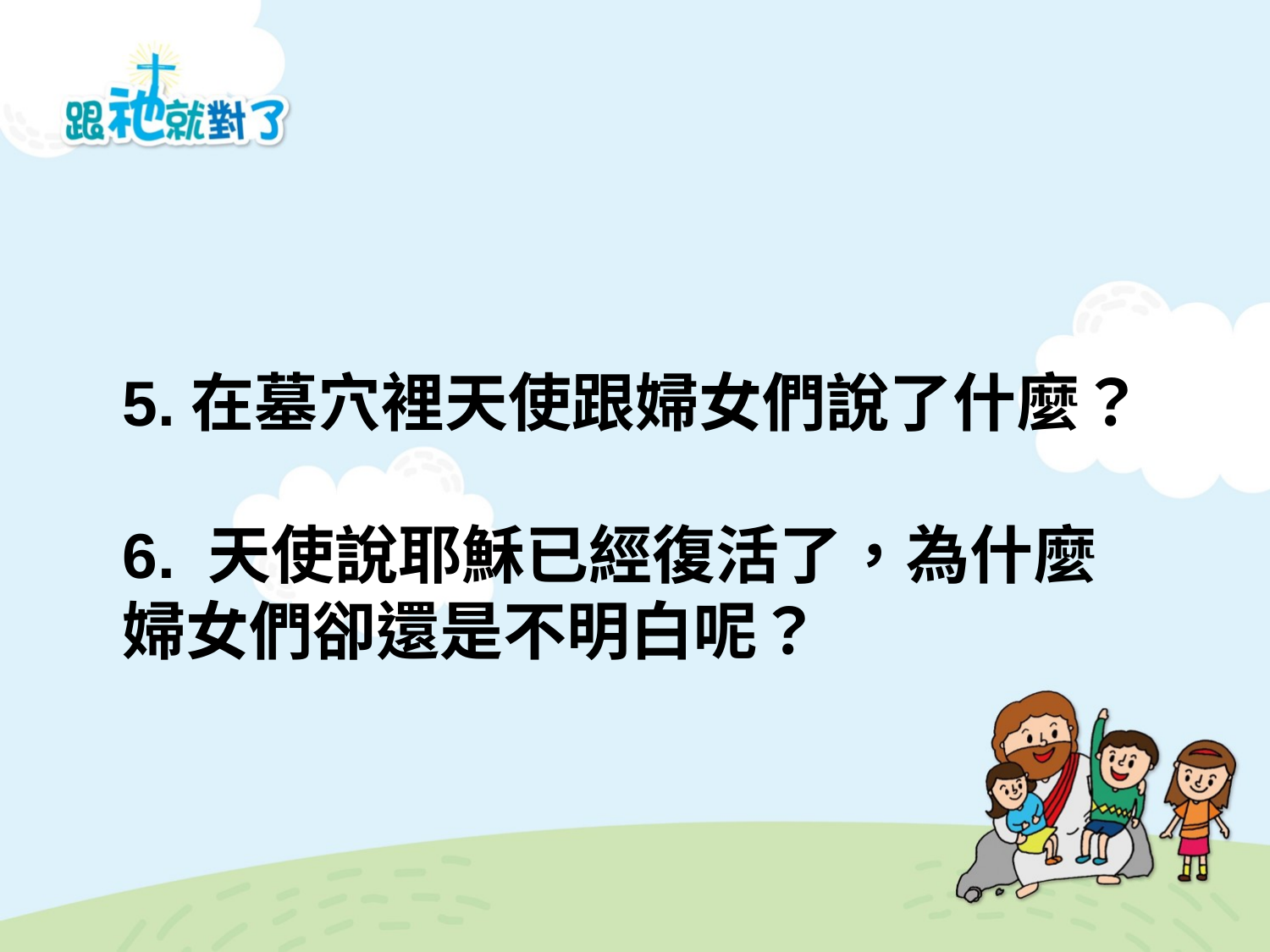

5.在墓穴裡天使跟婦女們說了什麼？

6. 天使說耶穌已經復活了，為什麼婦女們卻還是不明白呢？